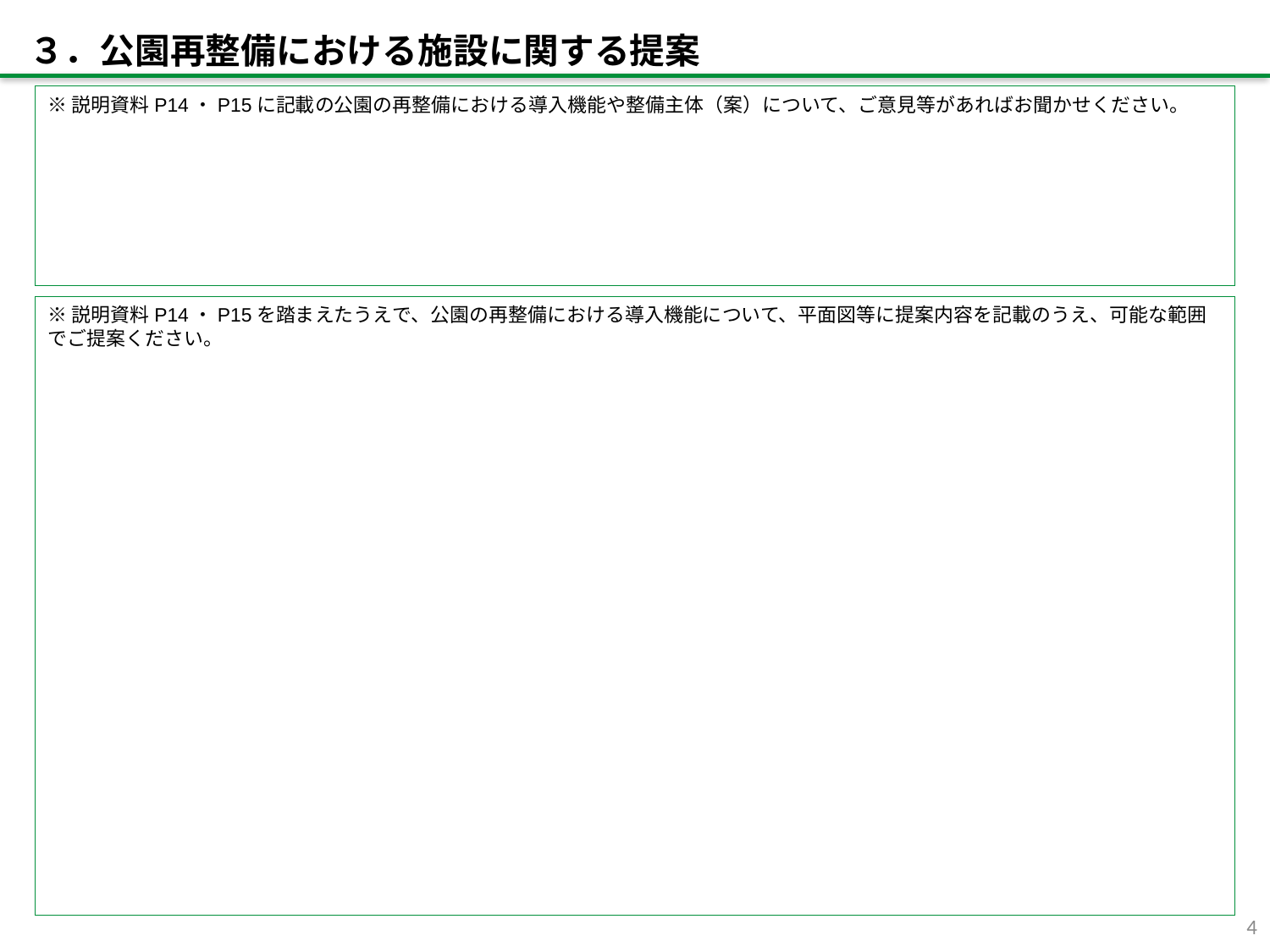

３．公園再整備における施設に関する提案
※説明資料P14・P15に記載の公園の再整備における導入機能や整備主体（案）について、ご意見等があればお聞かせください。
※説明資料P14・P15を踏まえたうえで、公園の再整備における導入機能について、平面図等に提案内容を記載のうえ、可能な範囲でご提案ください。
4